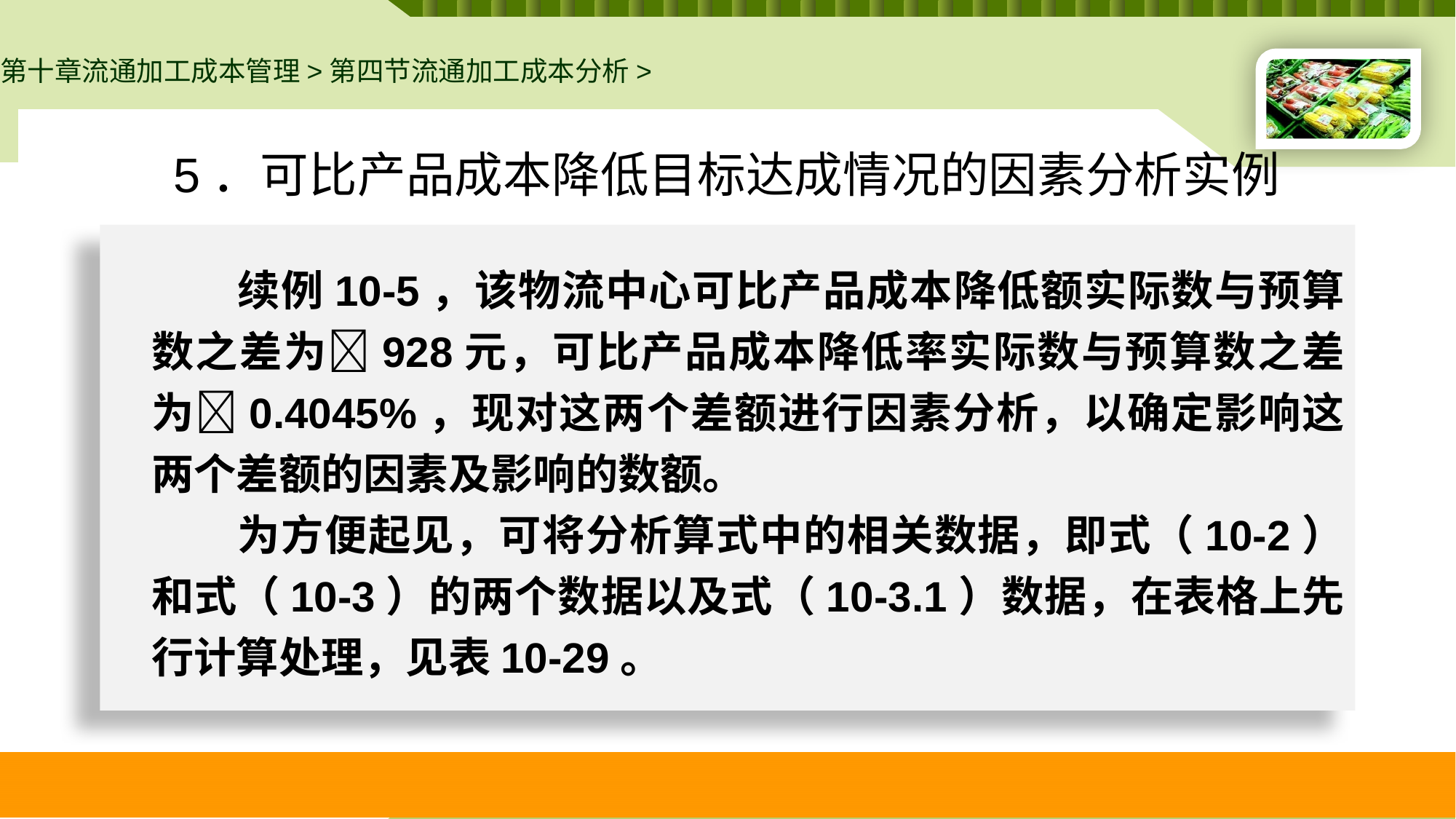

第十章流通加工成本管理>第四节流通加工成本分析>
# 5．可比产品成本降低目标达成情况的因素分析实例
续例10-5，该物流中心可比产品成本降低额实际数与预算数之差为−928元，可比产品成本降低率实际数与预算数之差为−0.4045%，现对这两个差额进行因素分析，以确定影响这两个差额的因素及影响的数额。
为方便起见，可将分析算式中的相关数据，即式（10-2）和式（10-3）的两个数据以及式（10-3.1）数据，在表格上先行计算处理，见表10-29。